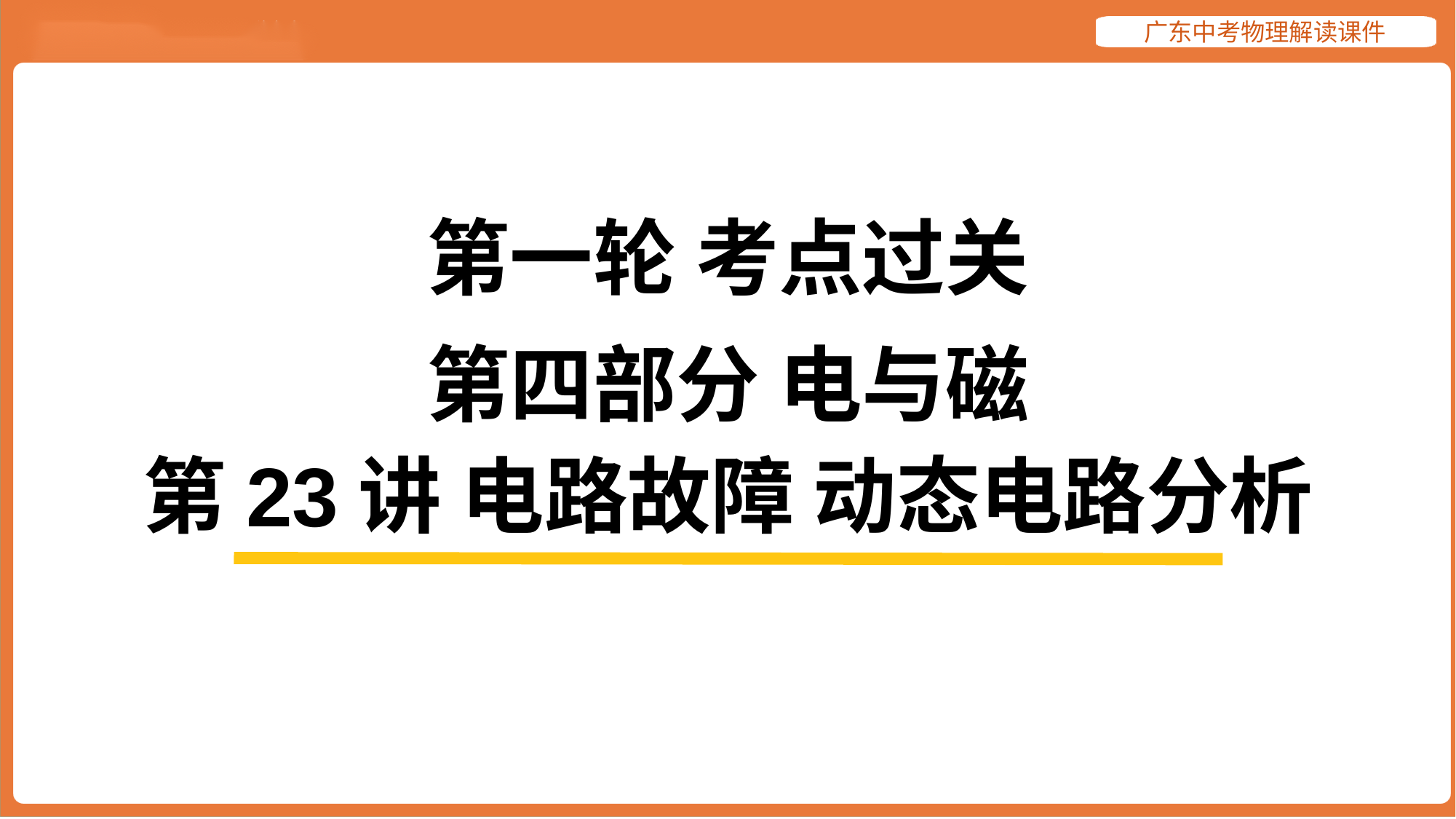

第一轮 考点过关
第四部分 电与磁
第23讲 电路故障 动态电路分析